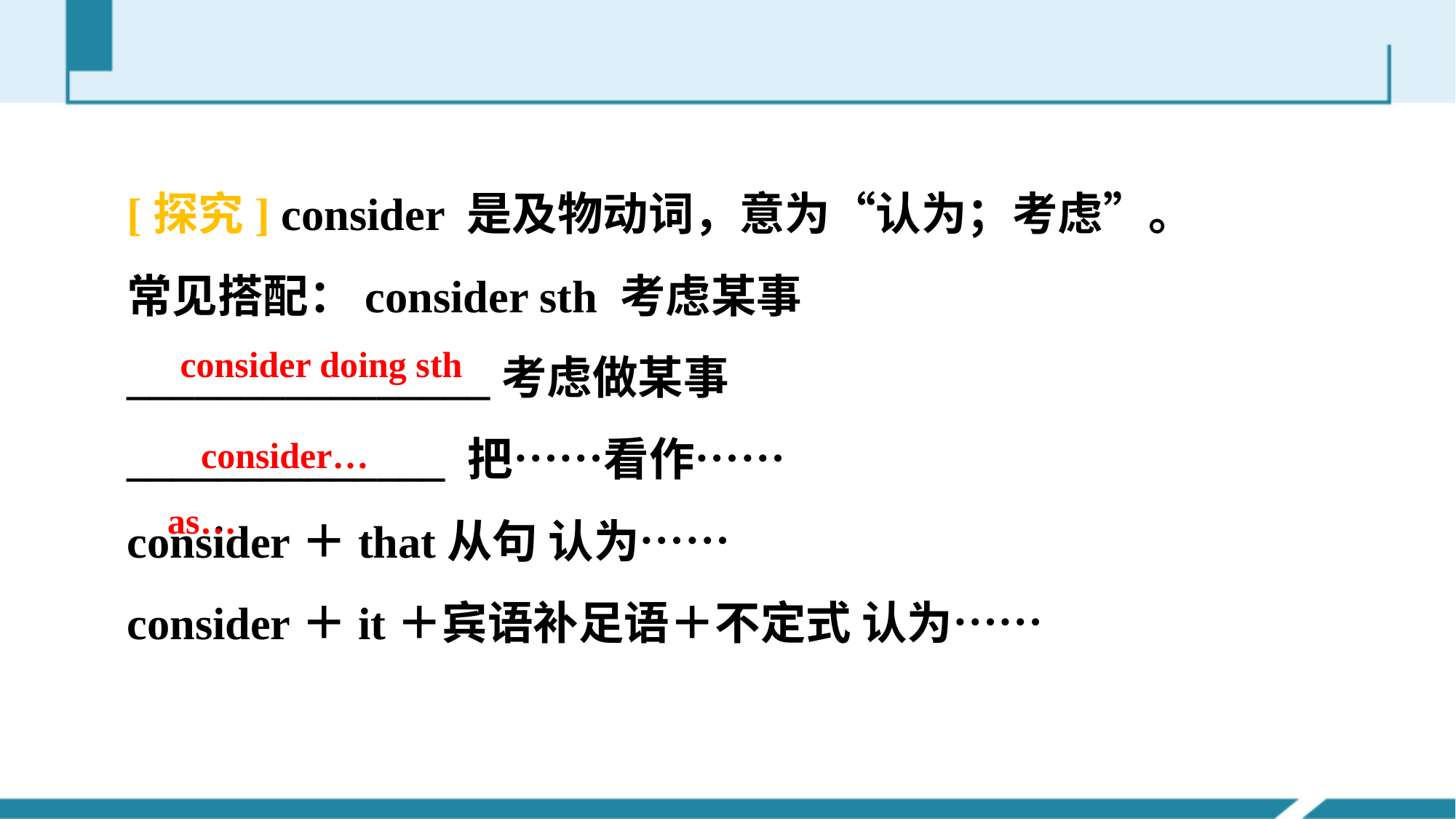

[探究] consider 是及物动词，意为“认为；考虑”。
常见搭配：consider sth 考虑某事
________________考虑做某事
______________ 把……看作……
consider＋that从句 认为……
consider＋it＋宾语补足语＋不定式 认为……
consider doing sth
consider…as…